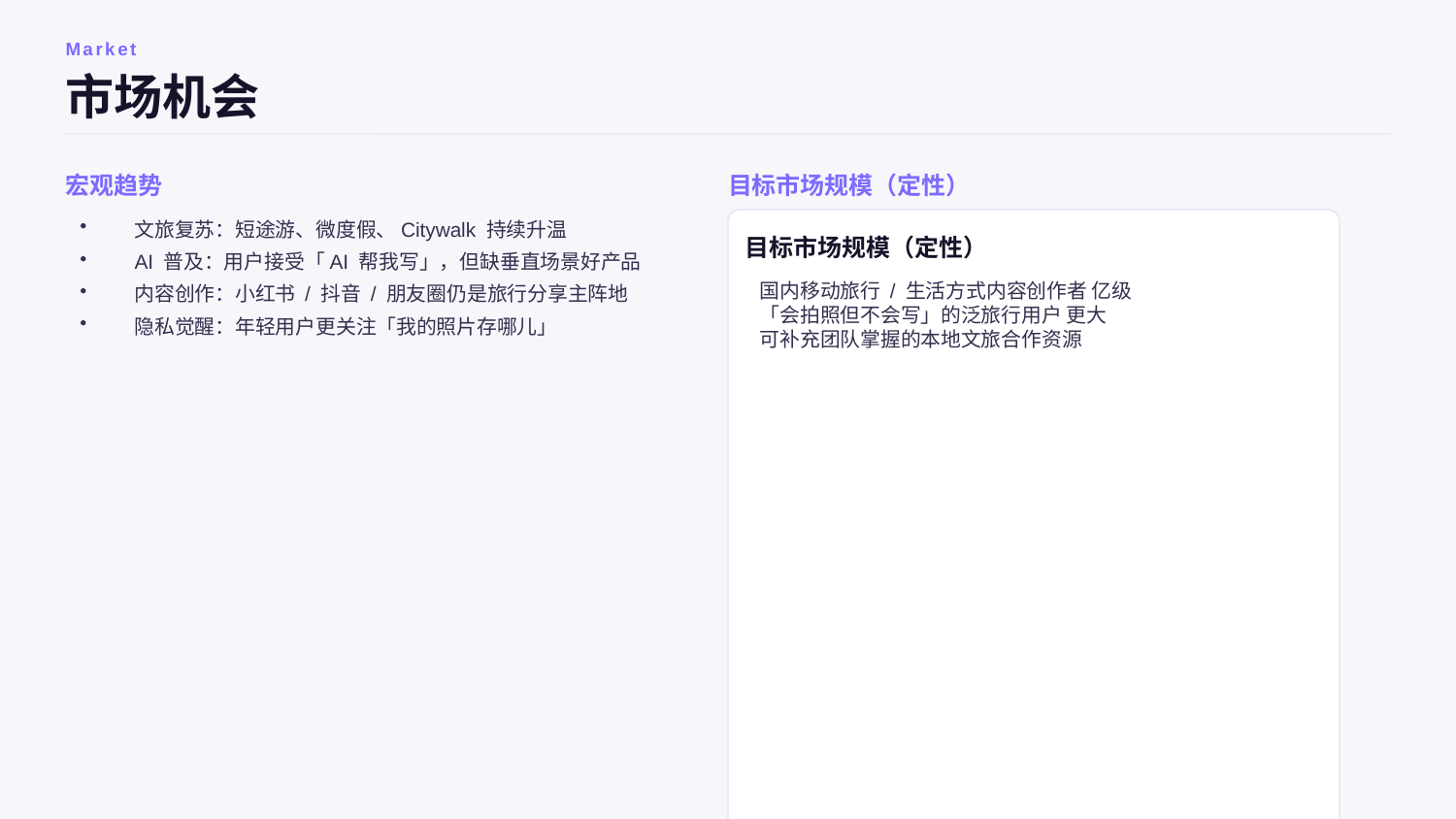

Market
市场机会

宏观趋势
目标市场规模（定性）
文旅复苏：短途游、微度假、Citywalk 持续升温
AI 普及：用户接受「AI 帮我写」，但缺垂直场景好产品
内容创作：小红书 / 抖音 / 朋友圈仍是旅行分享主阵地
隐私觉醒：年轻用户更关注「我的照片存哪儿」

目标市场规模（定性）
国内移动旅行 / 生活方式内容创作者 亿级
「会拍照但不会写」的泛旅行用户 更大
可补充团队掌握的本地文旅合作资源